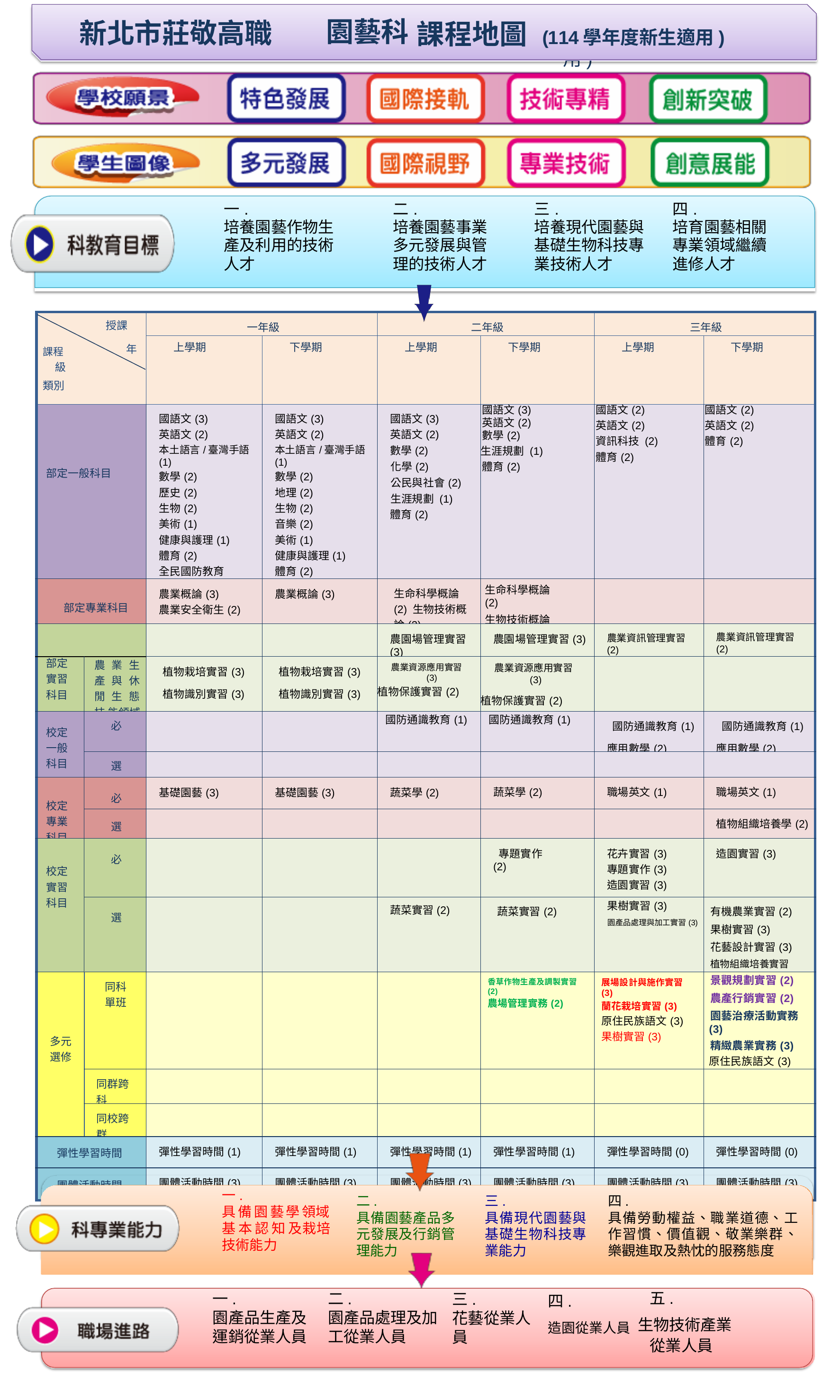

園藝科
新北市莊敬高職
新北市莊敬高職
園藝科	課程地圖
課程地圖	(114學年度新生適用)
(108學年度新生適用)

| 一. | 二. | 三. | 四. |
| --- | --- | --- | --- |
| 培養園藝作物生 | 培養園藝事業 | 培養現代園藝與 | 培育園藝相關 |
| 產及利用的技術 | 多元發展與管 | 基礎生物科技專 | 專業領域繼續 |
| 人才 | 理的技術人才 | 業技術人才 | 進修人才 |

| 授課 課程 年級 類別 |  | 一年級 |  | 二年級 |  | 三年級 |  |
| --- | --- | --- | --- | --- | --- | --- | --- |
|  |  | 上學期 | 下學期 | 上學期 | 下學期 | 上學期 | 下學期 |
| 部定一般科目 |  | 國語文(3) 英語文(2) 本土語言/臺灣手語(1) 數學(2) 歷史(2) 生物(2) 美術(1) 健康與護理(1) 體育(2) 全民國防教育(1) | 國語文(3) 英語文(2) 本土語言/臺灣手語(1) 數學(2) 地理(2) 生物(2) 音樂(2) 美術(1) 健康與護理(1) 體育(2) 全民國防教育(1) | 國語文(3) 英語文(2) 數學(2) 化學(2) 公民與社會(2) 生涯規劃 (1) 體育(2) | 國語文(3) 英語文(2) 數學(2) 生涯規劃 (1) 體育(2) | 國語文(2) 英語文(2) 資訊科技 (2) 體育(2) | 國語文(2) 英語文(2) 體育(2) |
| 部定專業科目 |  | 農業概論(3) 農業安全衛生(2) | 農業概論(3) | 生命科學概論(2) 生物技術概論(2) | 生命科學概論(2) 生物技術概論(2) |  |  |
|  |  |  |  | 農園場管理實習(3) | 農園場管理實習(3) | 農業資訊管理實習 (2) | 農業資訊管理實習 (2) |
| 部定 實習 科目 | 農業生產與休閒生態技能領域 | 植物栽培實習(3) 植物識別實習(3) | 植物栽培實習(3) 植物識別實習(3) | 農業資源應用實習 (3) 植物保護實習(2) | 農業資源應用實習 (3) 植物保護實習(2) |  |  |
| 校定 一般 科目 | 必 |  |  | 國防通識教育(1) | 國防通識教育(1) | 國防通識教育(1) 應用數學(2) | 國防通識教育(1) 應用數學(2) |
|  | 選 |  |  |  |  |  |  |
| 校定 專業 科目 | 必 | 基礎園藝(3) | 基礎園藝(3) | 蔬菜學(2) | 蔬菜學(2) | 職場英文(1) | 職場英文(1) |
|  | 選 |  |  |  |  |  | 植物組織培養學(2) |
| 校定 實習 科目 | 必 |  |  |  | 專題實作(2) | 花卉實習(3) 專題實作(3) 造園實習(3) | 造園實習(3) |
|  | 選 |  |  | 蔬菜實習(2) | 蔬菜實習(2) | 果樹實習(3) 園產品處理與加工實習(3) | 有機農業實習(2) 果樹實習(3) 花藝設計實習(3) 植物組織培養實習 (2) |
| 多元 選修 | 同科 單班 |  |  |  | 香草作物生產及調製實習(2) 農場管理實務(2) | 展場設計與施作實習(3) 蘭花栽培實習(3) 原住民族語文(3) 果樹實習(3) | 景觀規劃實習(2) 農產行銷實習(2) 園藝治療活動實務(3) 精緻農業實務(3) 原住民族語文(3) 果樹實習(3) |
|  | 同群跨科 |  |  |  |  |  |  |
|  | 同校跨群 |  |  |  |  |  |  |
| 彈性學習時間 |  | 彈性學習時間(1) | 彈性學習時間(1) | 彈性學習時間(1) | 彈性學習時間(1) | 彈性學習時間(0) | 彈性學習時間(0) |
| 團體活動時間 |  | 團體活動時間(3) | 團體活動時間(3) | 團體活動時間(3) | 團體活動時間(3) | 團體活動時間(3) | 團體活動時間(3) |

一.
具備園藝學領域基本認知及栽培技術能力
二.
具備園藝產品多 元發展及行銷管 理能力
三.
具備現代園藝與基礎生物科技專 業能力
四.
具備勞動權益、職業道德、工 作習慣、價值觀、敬業樂群、 樂觀進取及熱忱的服務態度

五.
一.
園產品生產及 運銷從業人員
二.
園產品處理及加 工從業人員
三.
花藝從業人 員

四.

造園從業人員 生物技術產業
從業人員